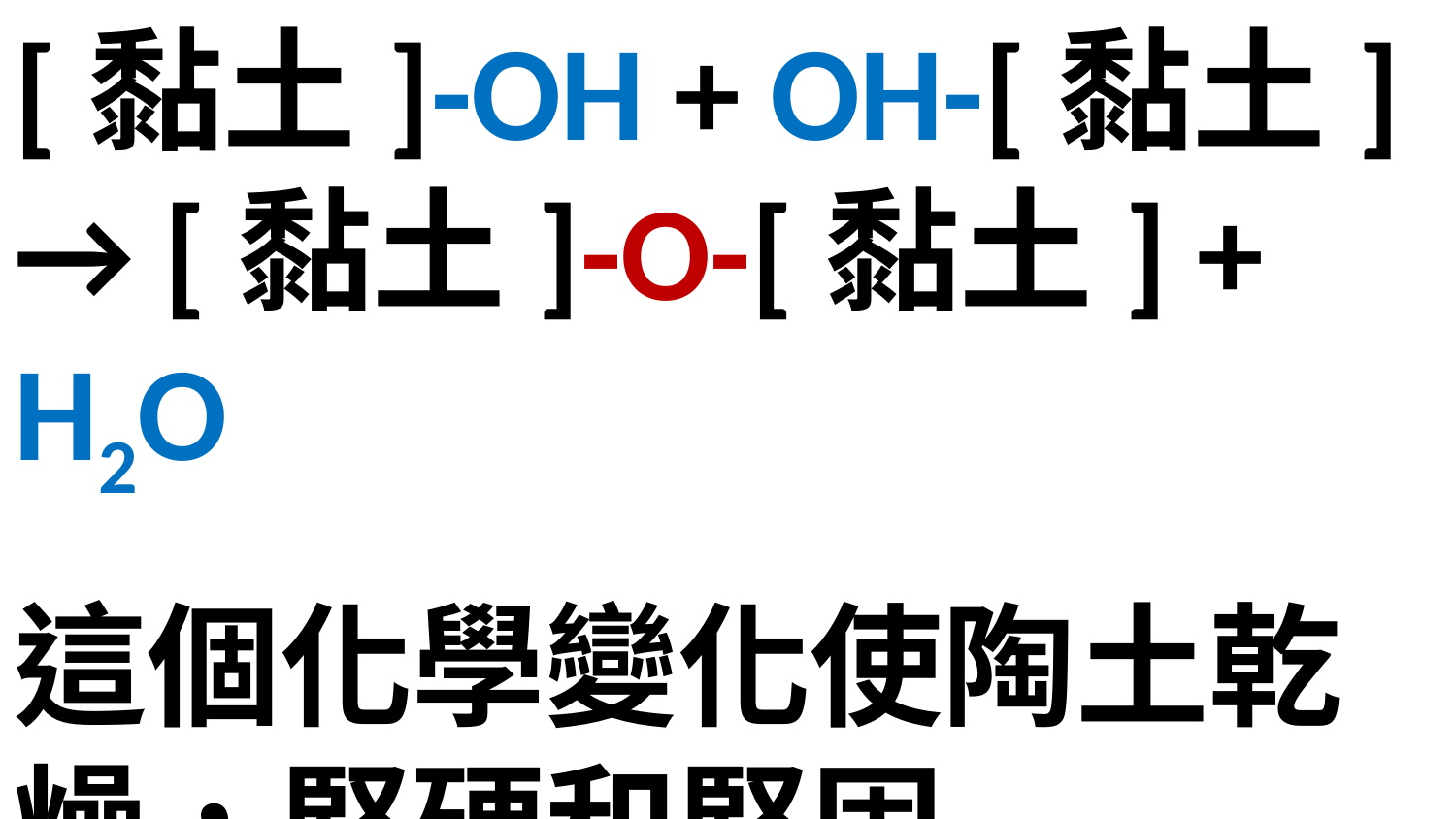

[黏土]-OH + OH-[黏土] → [黏土]-O-[黏土] + H2O

這個化學變化使陶土乾燥，堅硬和堅固.